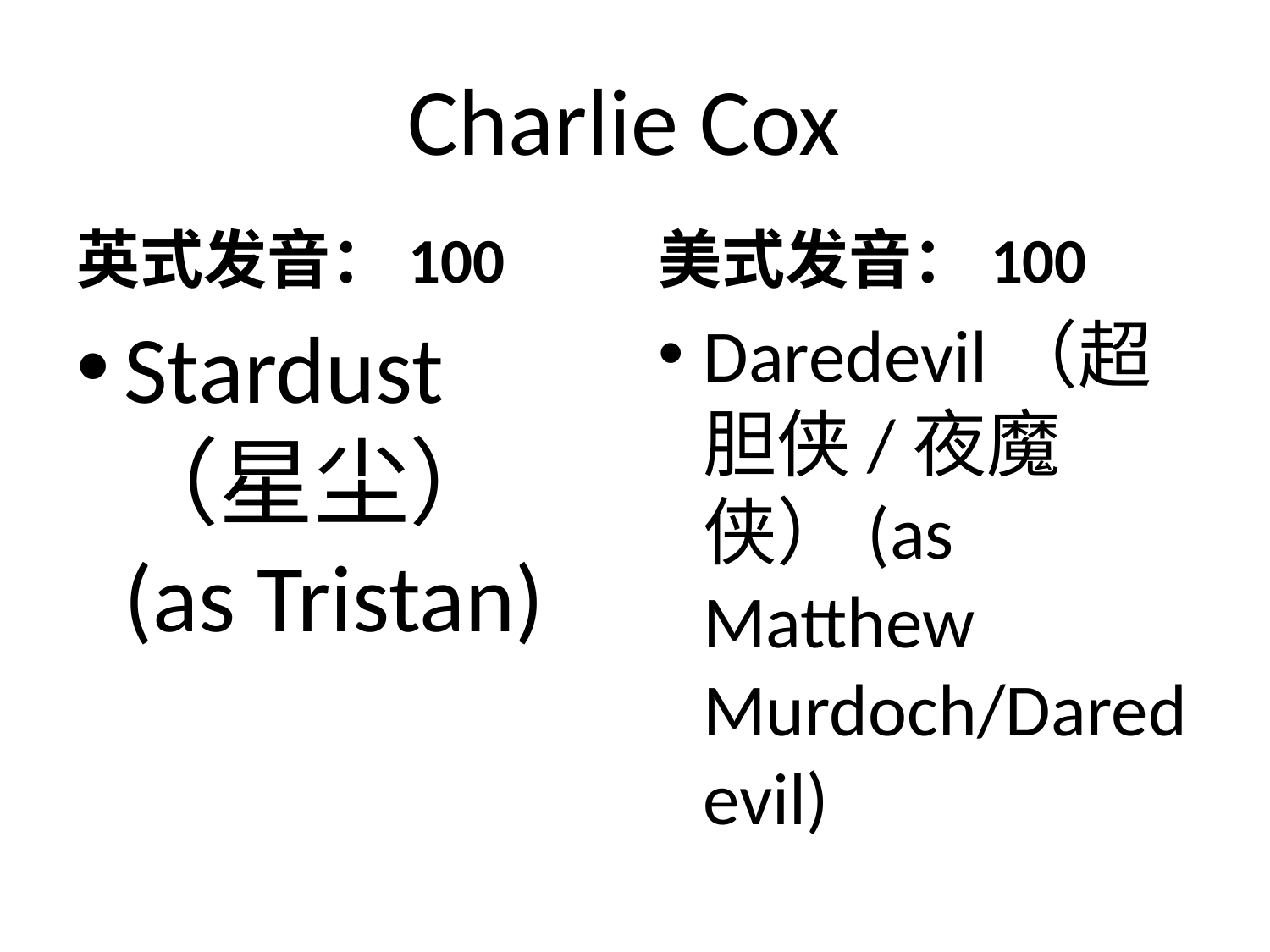

# Charlie Cox
英式发音：100
美式发音：100
Stardust（星尘）(as Tristan)
Daredevil（超胆侠/夜魔侠）(as Matthew Murdoch/Daredevil)